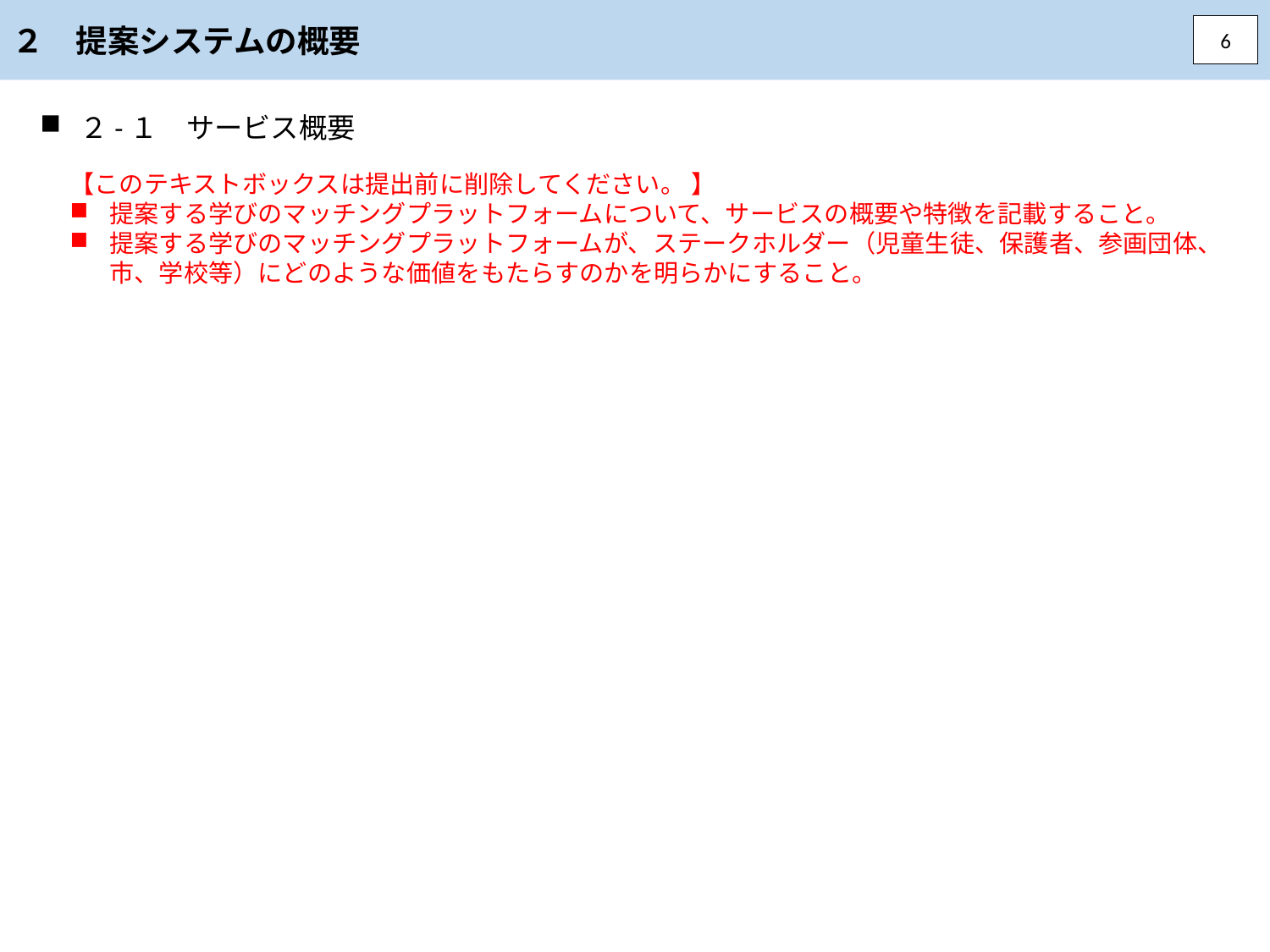

２　提案システムの概要
6
２-１　サービス概要
【このテキストボックスは提出前に削除してください。 】
提案する学びのマッチングプラットフォームについて、サービスの概要や特徴を記載すること。
提案する学びのマッチングプラットフォームが、ステークホルダー（児童生徒、保護者、参画団体、市、学校等）にどのような価値をもたらすのかを明らかにすること。